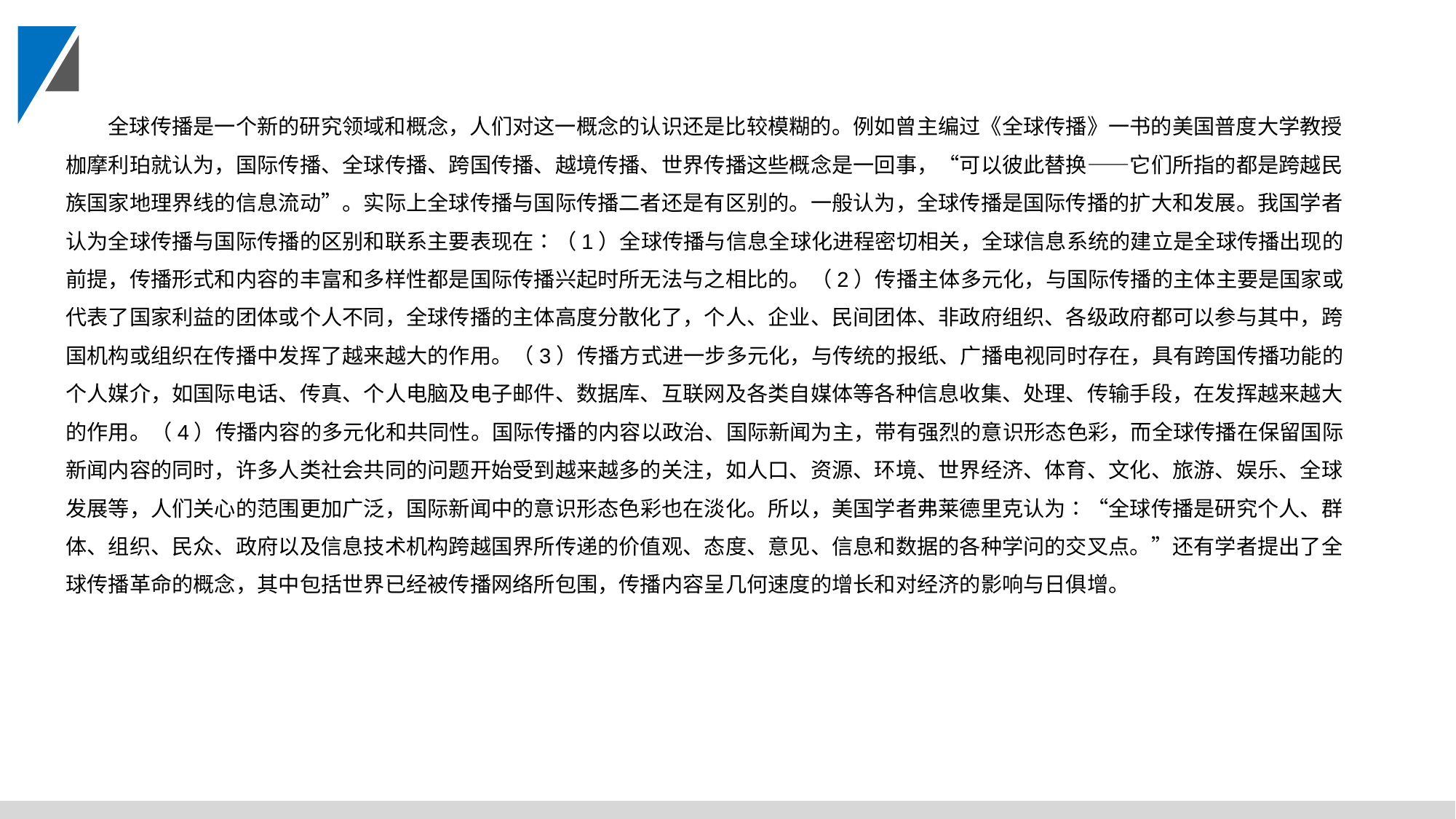

全球传播是一个新的研究领域和概念，人们对这一概念的认识还是比较模糊的。例如曾主编过《全球传播》一书的美国普度大学教授枷摩利珀就认为，国际传播、全球传播、跨国传播、越境传播、世界传播这些概念是一回事，“可以彼此替换——它们所指的都是跨越民族国家地理界线的信息流动”。实际上全球传播与国际传播二者还是有区别的。一般认为，全球传播是国际传播的扩大和发展。我国学者认为全球传播与国际传播的区别和联系主要表现在∶（1）全球传播与信息全球化进程密切相关，全球信息系统的建立是全球传播出现的前提，传播形式和内容的丰富和多样性都是国际传播兴起时所无法与之相比的。（2）传播主体多元化，与国际传播的主体主要是国家或代表了国家利益的团体或个人不同，全球传播的主体高度分散化了，个人、企业、民间团体、非政府组织、各级政府都可以参与其中，跨国机构或组织在传播中发挥了越来越大的作用。（3）传播方式进一步多元化，与传统的报纸、广播电视同时存在，具有跨国传播功能的个人媒介，如国际电话、传真、个人电脑及电子邮件、数据库、互联网及各类自媒体等各种信息收集、处理、传输手段，在发挥越来越大的作用。（4）传播内容的多元化和共同性。国际传播的内容以政治、国际新闻为主，带有强烈的意识形态色彩，而全球传播在保留国际新闻内容的同时，许多人类社会共同的问题开始受到越来越多的关注，如人口、资源、环境、世界经济、体育、文化、旅游、娱乐、全球发展等，人们关心的范围更加广泛，国际新闻中的意识形态色彩也在淡化。所以，美国学者弗莱德里克认为∶“全球传播是研究个人、群体、组织、民众、政府以及信息技术机构跨越国界所传递的价值观、态度、意见、信息和数据的各种学问的交叉点。”还有学者提出了全球传播革命的概念，其中包括世界已经被传播网络所包围，传播内容呈几何速度的增长和对经济的影响与日俱增。